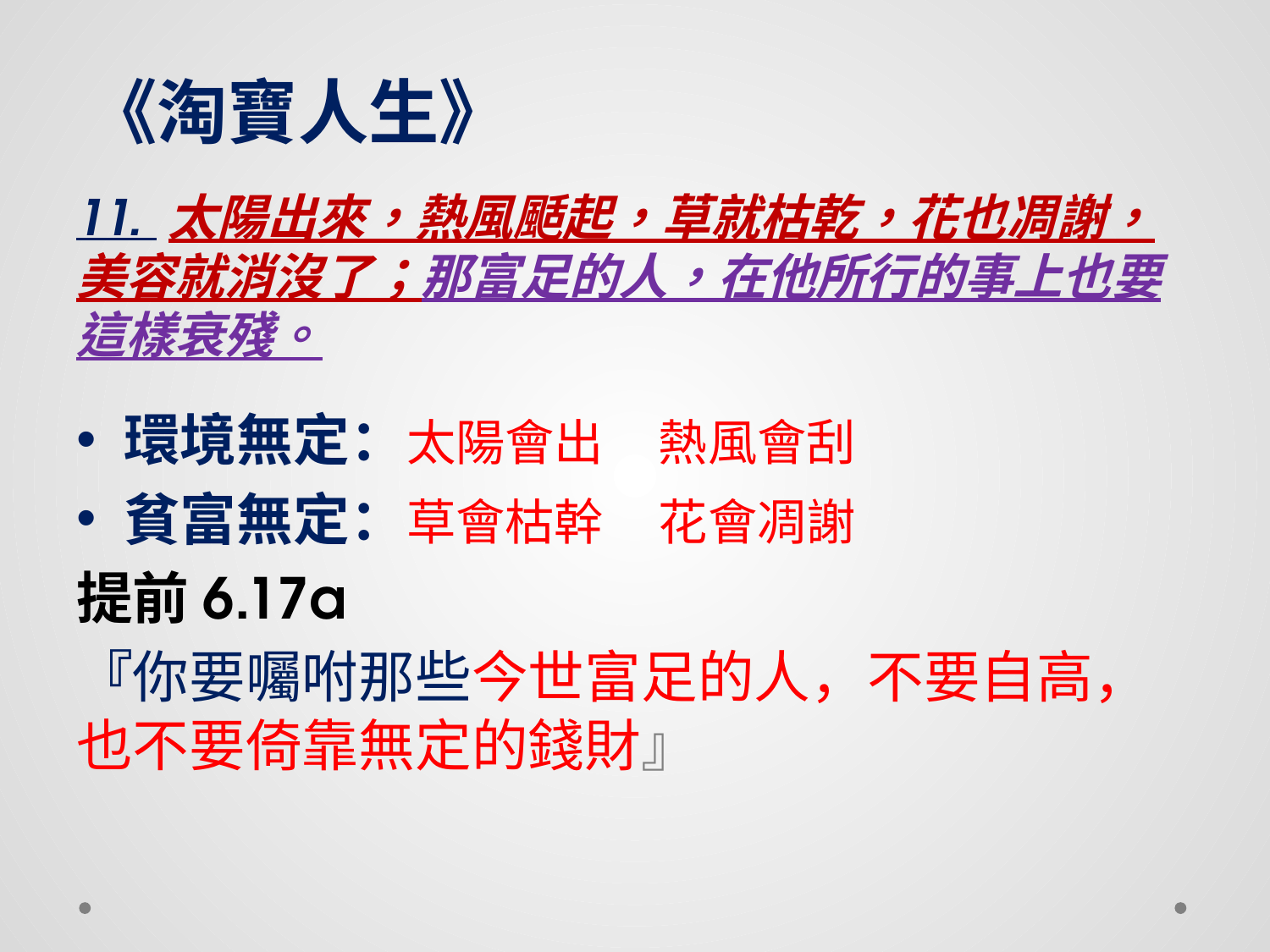

# 《淘寶人生》
11. 太陽出來，熱風颳起，草就枯乾，花也凋謝，美容就消沒了；那富足的人，在他所行的事上也要這樣衰殘。

環境無定：太陽會出     熱風會刮
貧富無定：草會枯幹     花會凋謝
提前6.17a
『你要囑咐那些今世富足的人，不要自高，也不要倚靠無定的錢財』